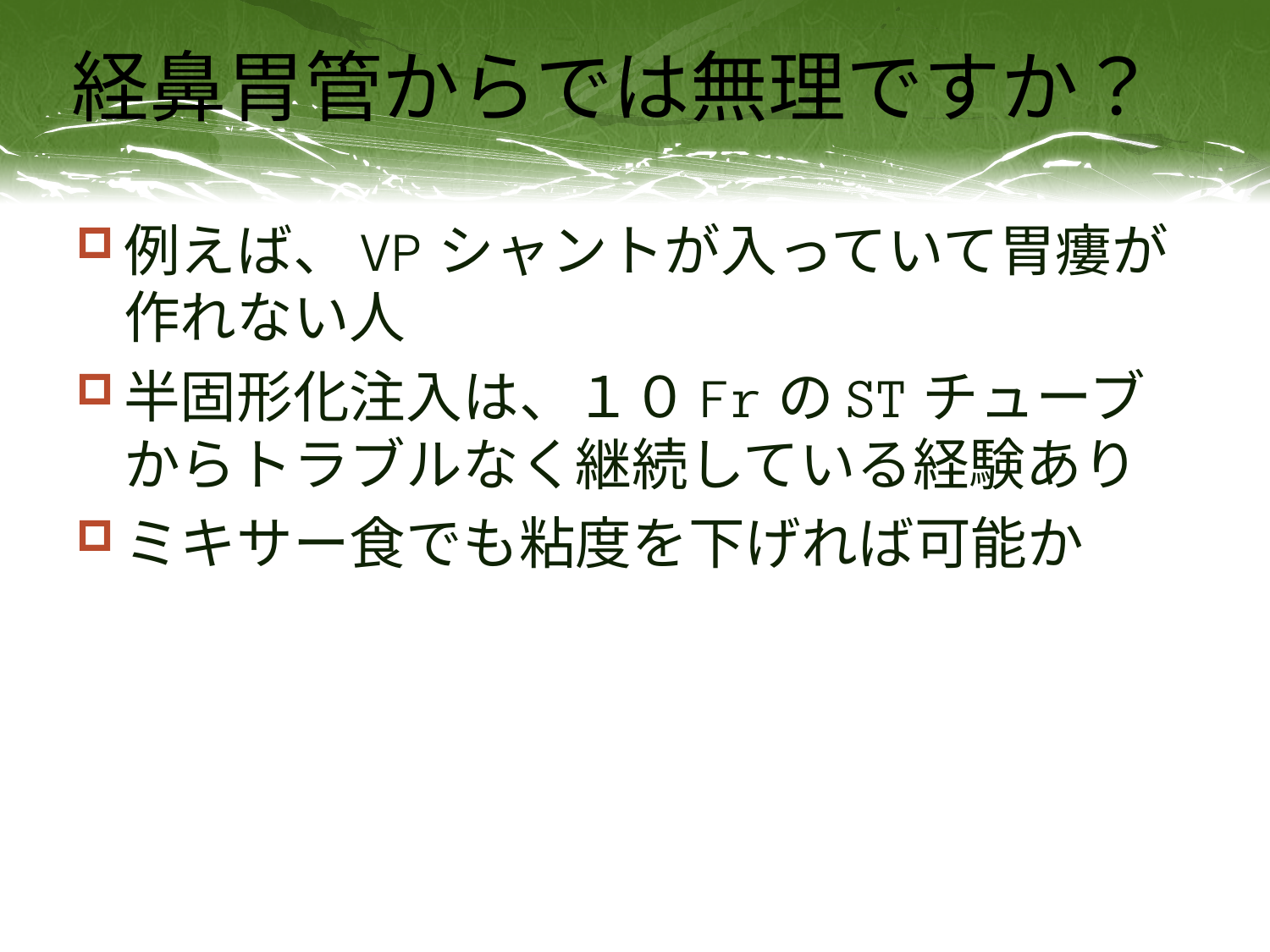

# 経鼻胃管からでは無理ですか？
例えば、VPシャントが入っていて胃瘻が作れない人
半固形化注入は、１０FrのSTチューブからトラブルなく継続している経験あり
ミキサー食でも粘度を下げれば可能か